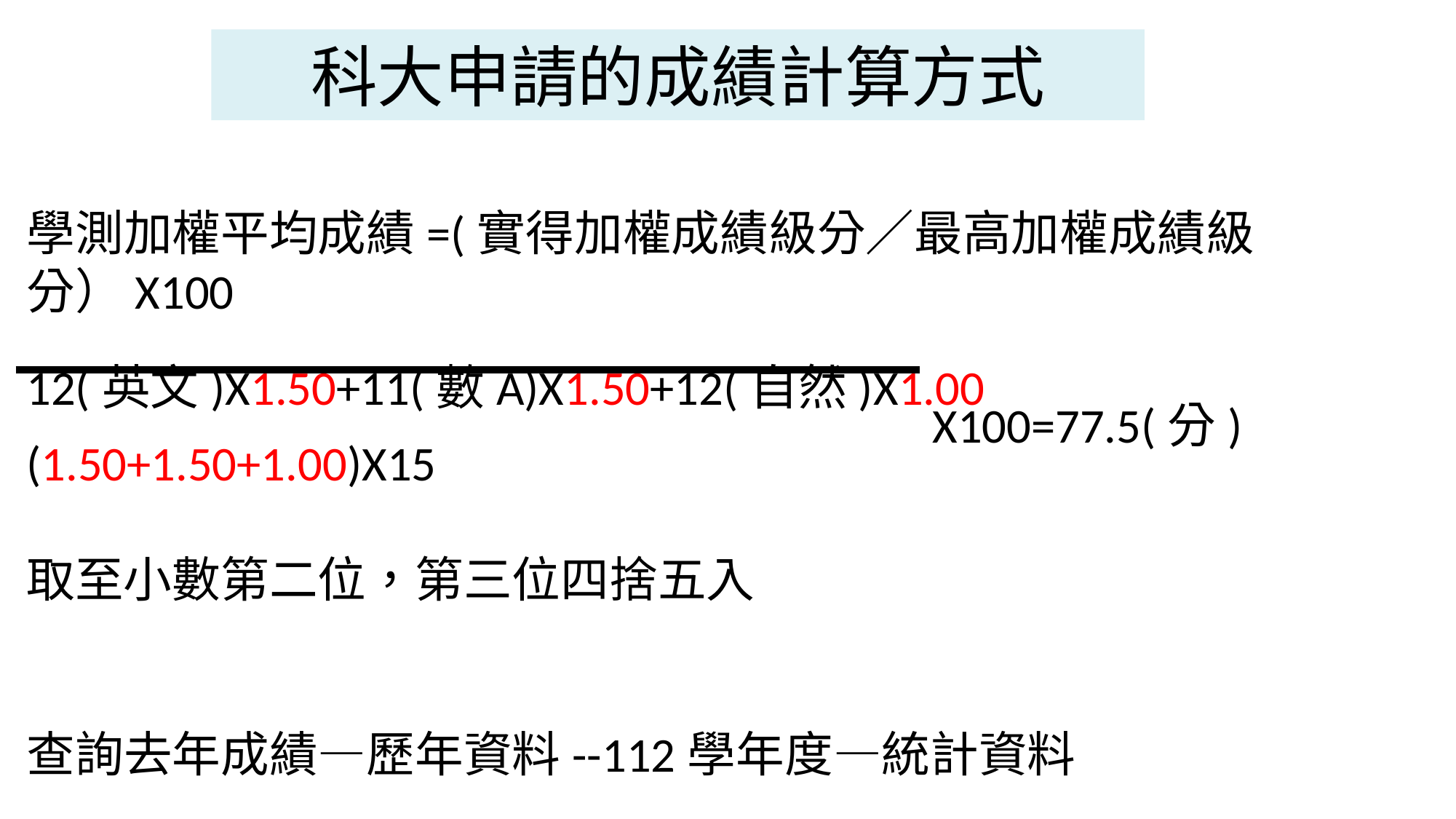

科大申請的成績計算方式
學測加權平均成績=(實得加權成績級分／最高加權成績級分）X100

12(英文)X1.50+11(數A)X1.50+12(自然)X1.00
                                                                                   X100=77.5(分)
(1.50+1.50+1.00)X15

取至小數第二位，第三位四捨五入

查詢去年成績—歷年資料--112學年度—統計資料